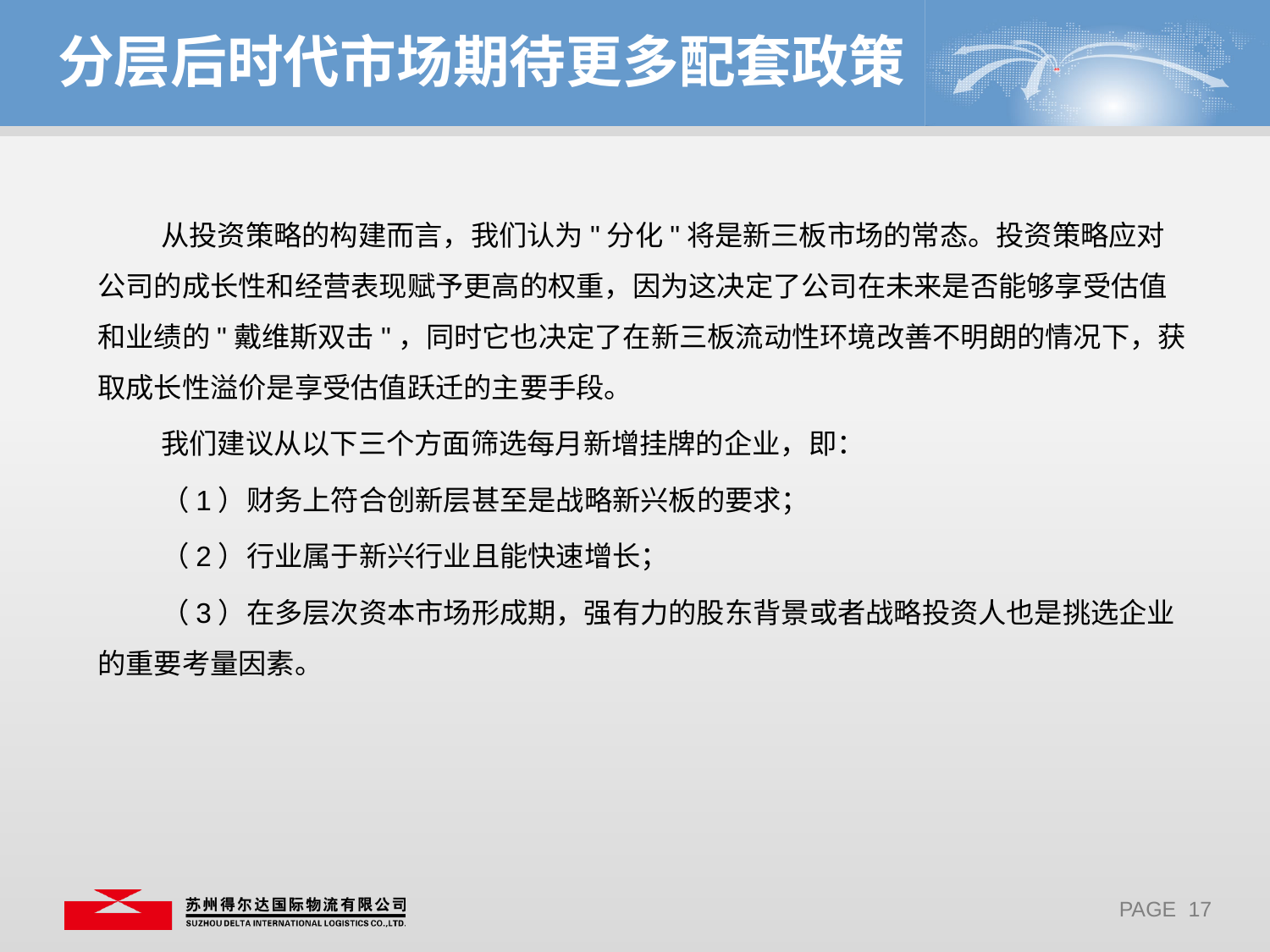

# 分层后时代市场期待更多配套政策
从投资策略的构建而言，我们认为"分化"将是新三板市场的常态。投资策略应对公司的成长性和经营表现赋予更高的权重，因为这决定了公司在未来是否能够享受估值和业绩的"戴维斯双击"，同时它也决定了在新三板流动性环境改善不明朗的情况下，获取成长性溢价是享受估值跃迁的主要手段。
我们建议从以下三个方面筛选每月新增挂牌的企业，即：
（1）财务上符合创新层甚至是战略新兴板的要求；
（2）行业属于新兴行业且能快速增长；
（3）在多层次资本市场形成期，强有力的股东背景或者战略投资人也是挑选企业的重要考量因素。